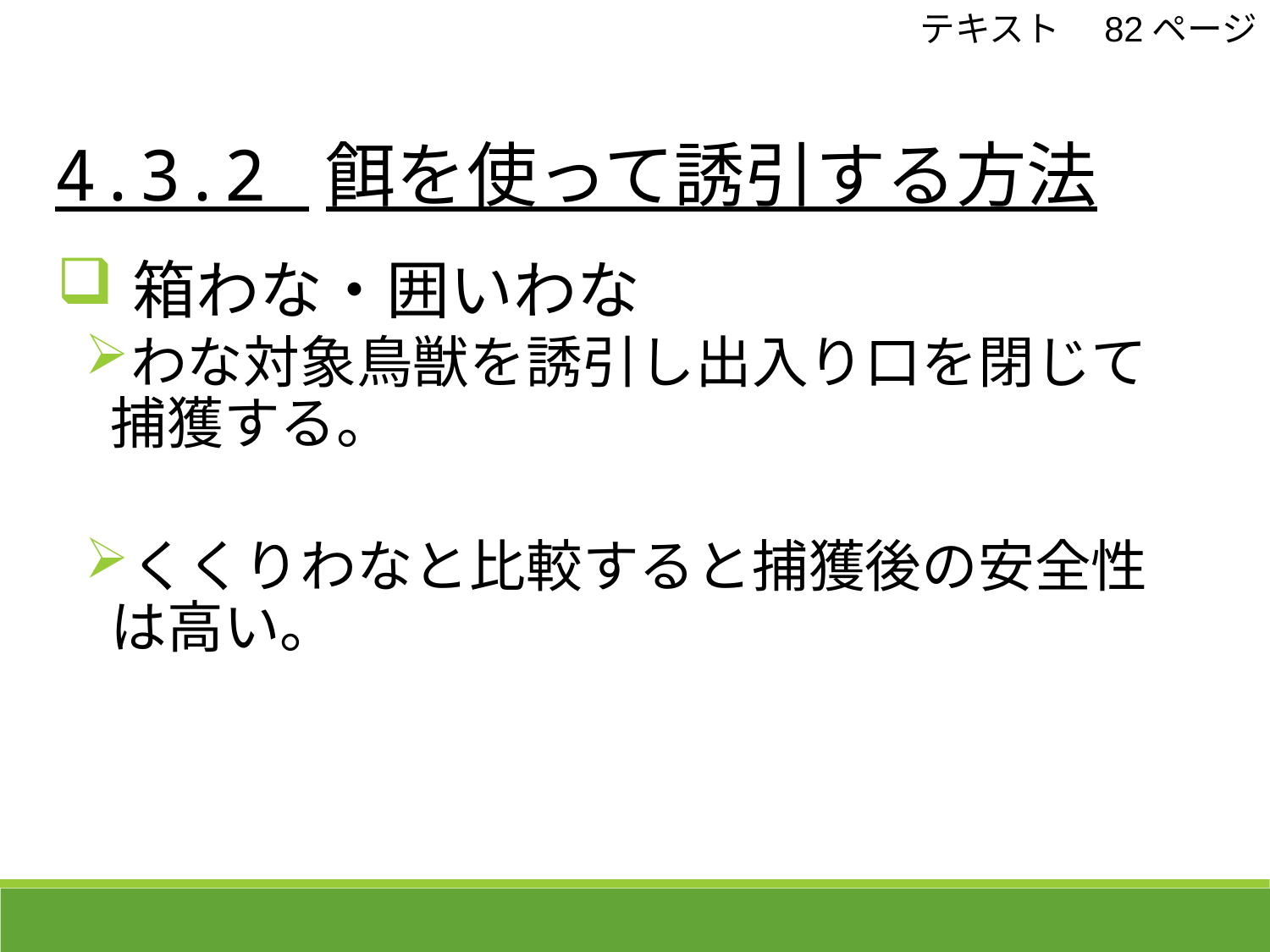

テキスト　82ページ

 4.3.2 餌を使って誘引する方法
箱わな・囲いわな
わな対象鳥獣を誘引し出入り口を閉じて捕獲する。

くくりわなと比較すると捕獲後の安全性は高い。